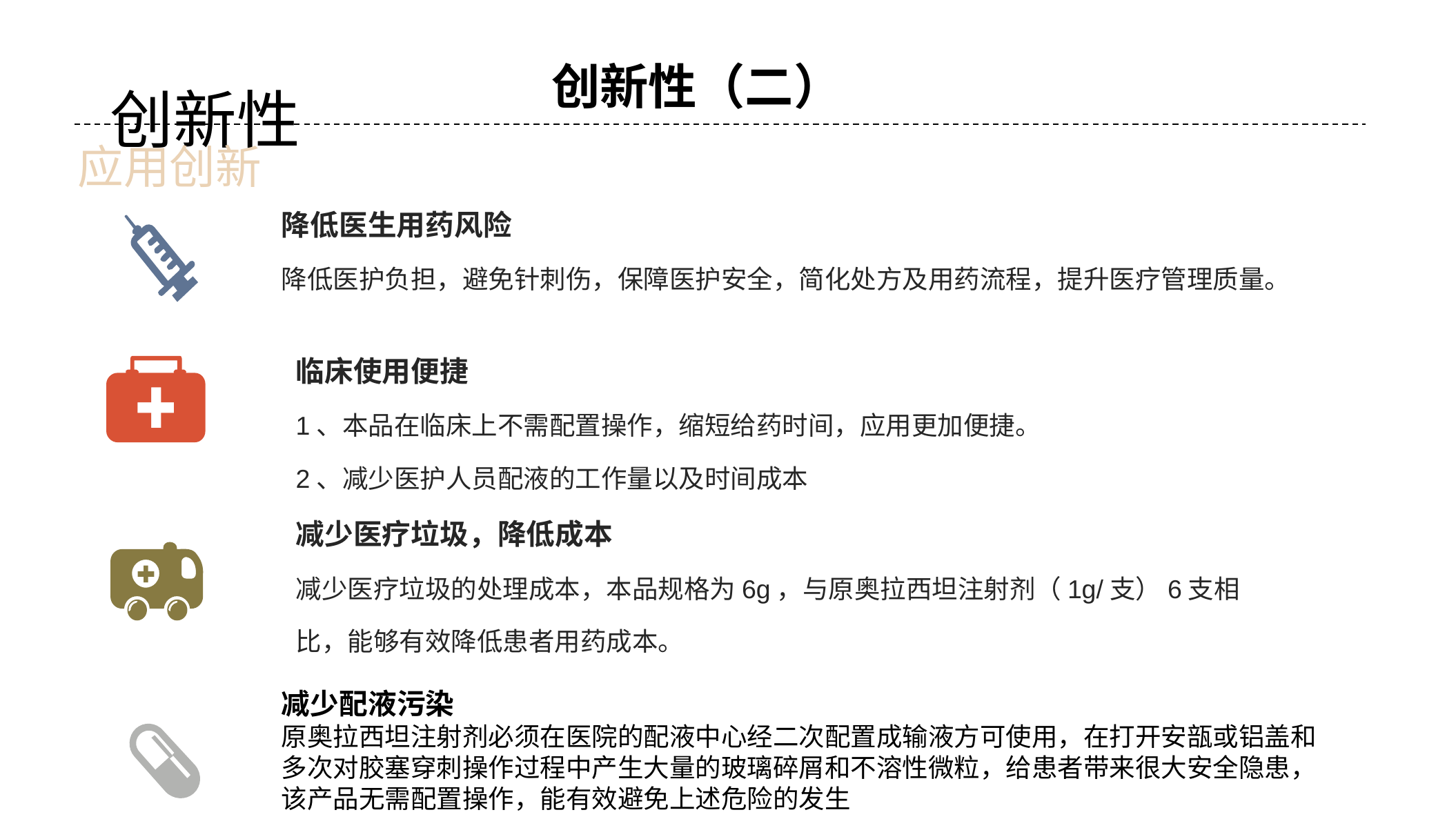

# 创新性
创新性（二）
应用创新
01
02
04
降低医生用药风险
降低医护负担，避免针刺伤，保障医护安全，简化处方及用药流程，提升医疗管理质量。

临床使用便捷
1、本品在临床上不需配置操作，缩短给药时间，应用更加便捷。
2、减少医护人员配液的工作量以及时间成本

减少医疗垃圾，降低成本
减少医疗垃圾的处理成本，本品规格为6g，与原奥拉西坦注射剂（1g/支）6支相比，能够有效降低患者用药成本。

减少配液污染
原奥拉西坦注射剂必须在医院的配液中心经二次配置成输液方可使用，在打开安瓿或铝盖和多次对胶塞穿刺操作过程中产生大量的玻璃碎屑和不溶性微粒，给患者带来很大安全隐患，该产品无需配置操作，能有效避免上述危险的发生